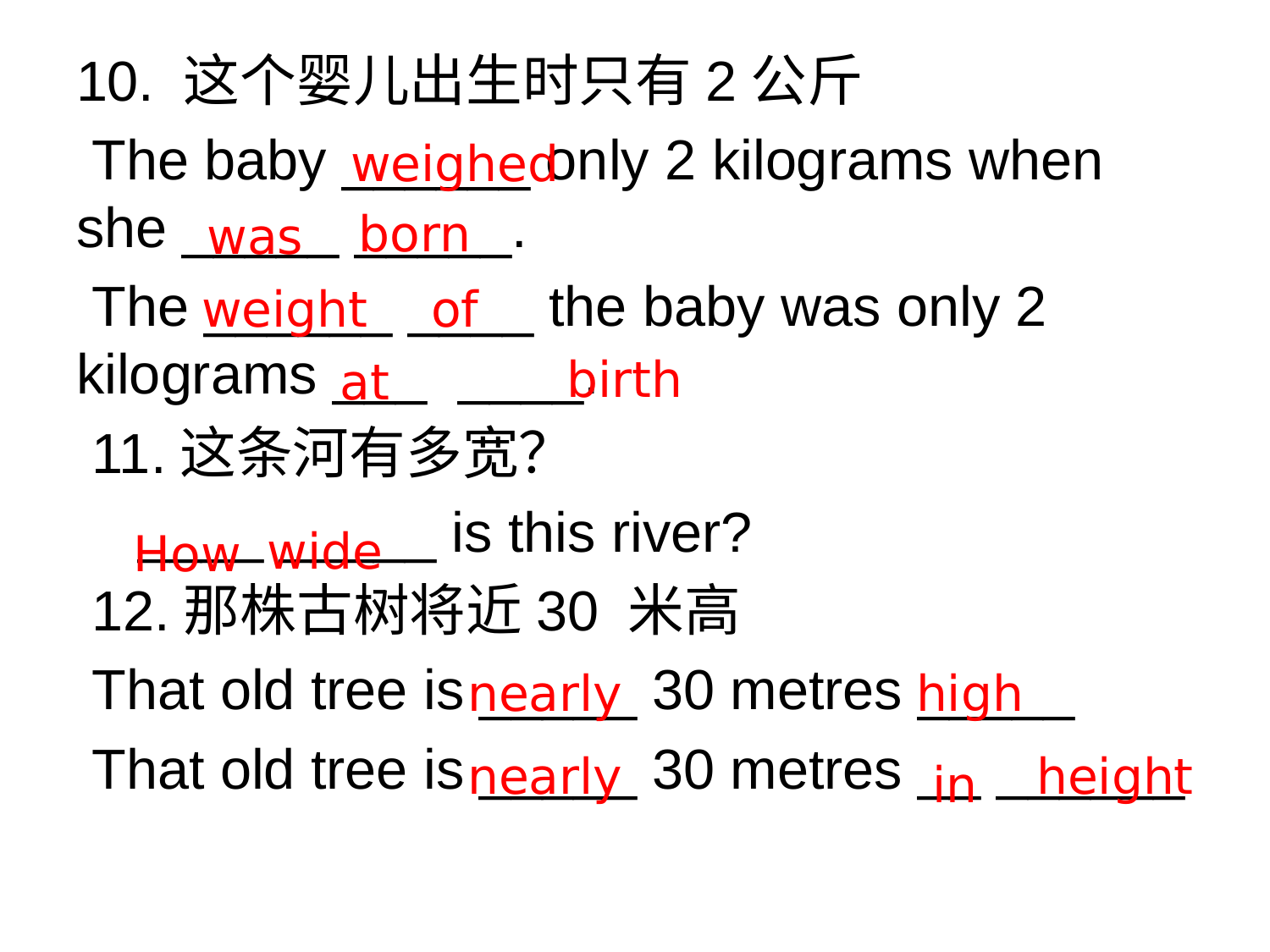

10. 这个婴儿出生时只有2公斤
 The baby ______ only 2 kilograms when   she _____ _____.
 The ______ ____ the baby was only 2 kilograms ___  ____.
 11.这条河有多宽？
    ____ _____ is this river?
 12.那株古树将近30 米高
 That old tree is _____ 30 metres _____
 That old tree is _____ 30 metres __ ______
weighed
born
was
weight
of
birth
at
wide
How
nearly
high
nearly
height
in